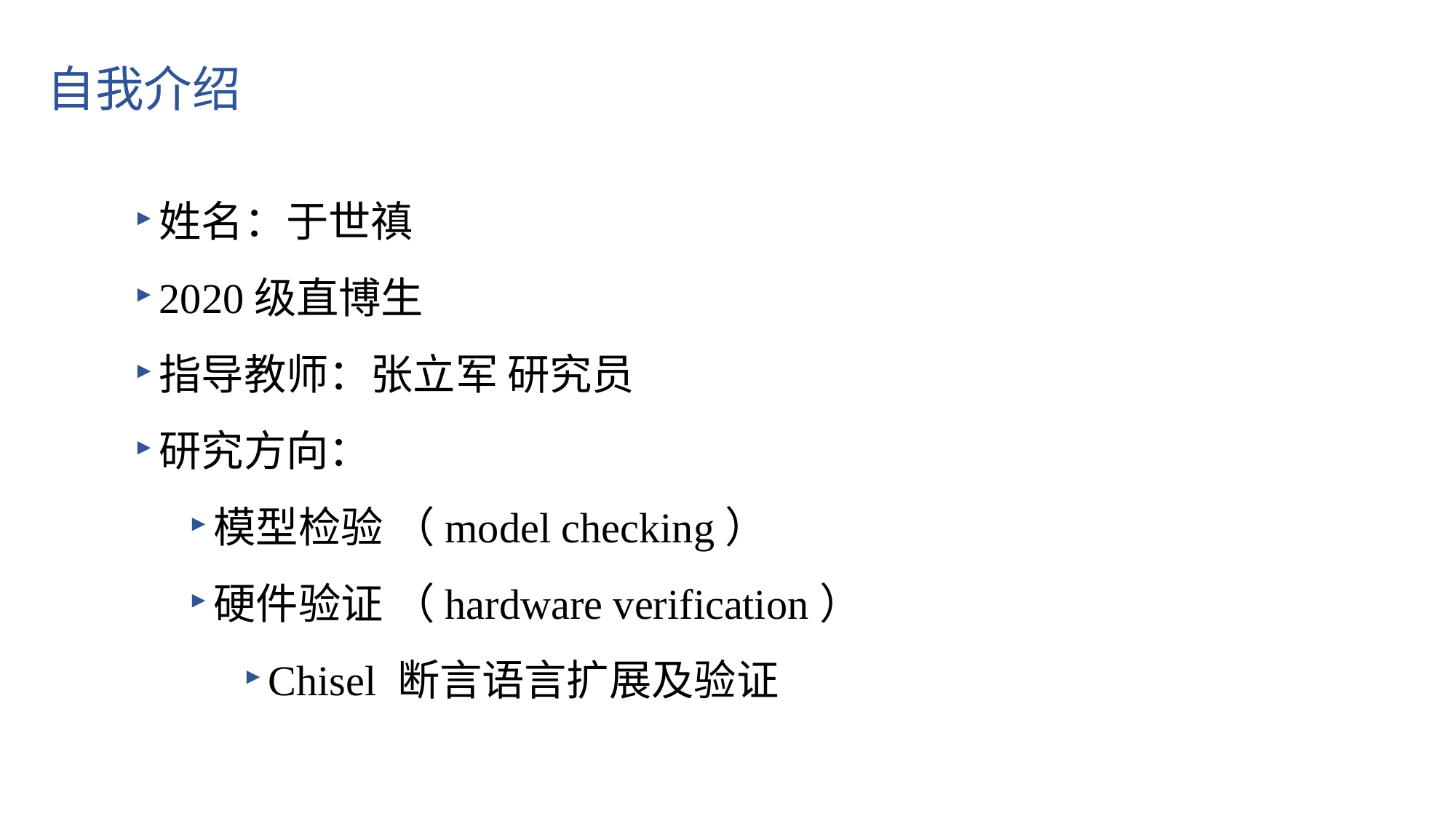

自我介绍
姓名：于世禛
2020级直博生
指导教师：张立军 研究员
研究方向：
模型检验 （model checking）
硬件验证 （hardware verification）
Chisel 断言语言扩展及验证